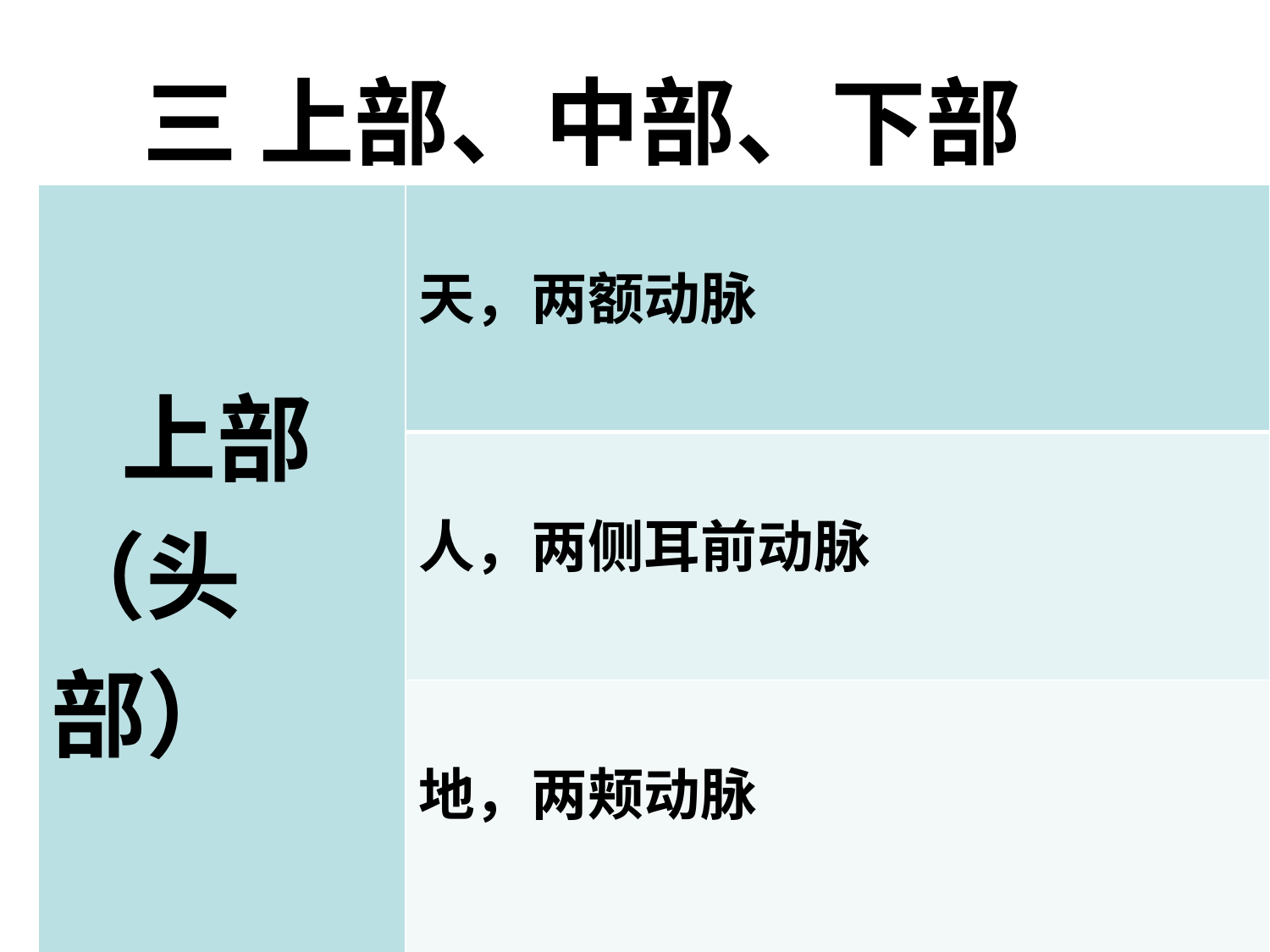

三 上部、中部、下部
| 上部 （头部） | 天，两额动脉 |
| --- | --- |
|  | 人，两侧耳前动脉 |
|  | 地，两颊动脉 |